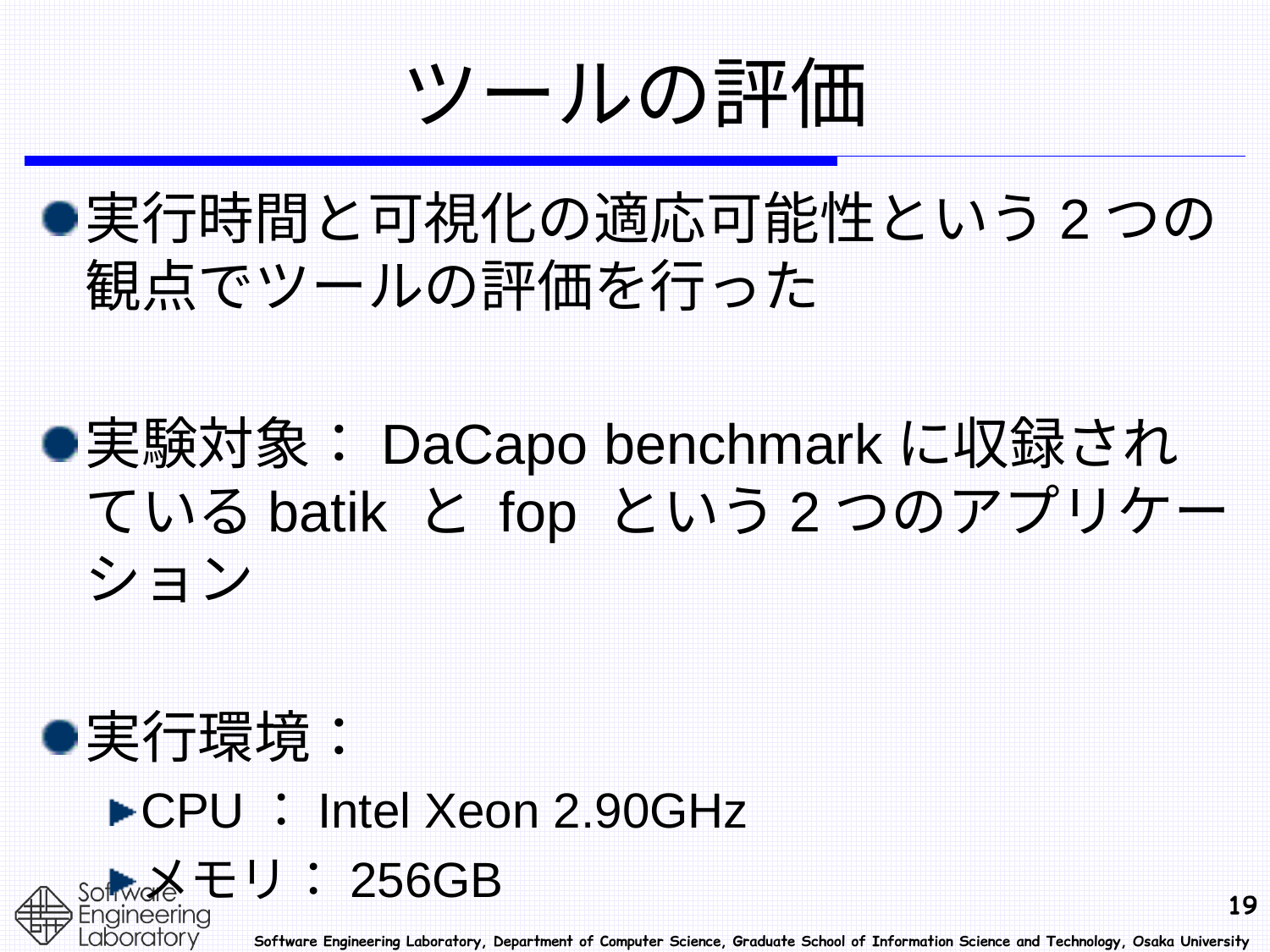

# ツールの評価
実行時間と可視化の適応可能性という2つの観点でツールの評価を行った

実験対象：DaCapo benchmarkに収録されているbatik と fop という2つのアプリケーション

実行環境：
CPU：Intel Xeon 2.90GHz
メモリ：256GB